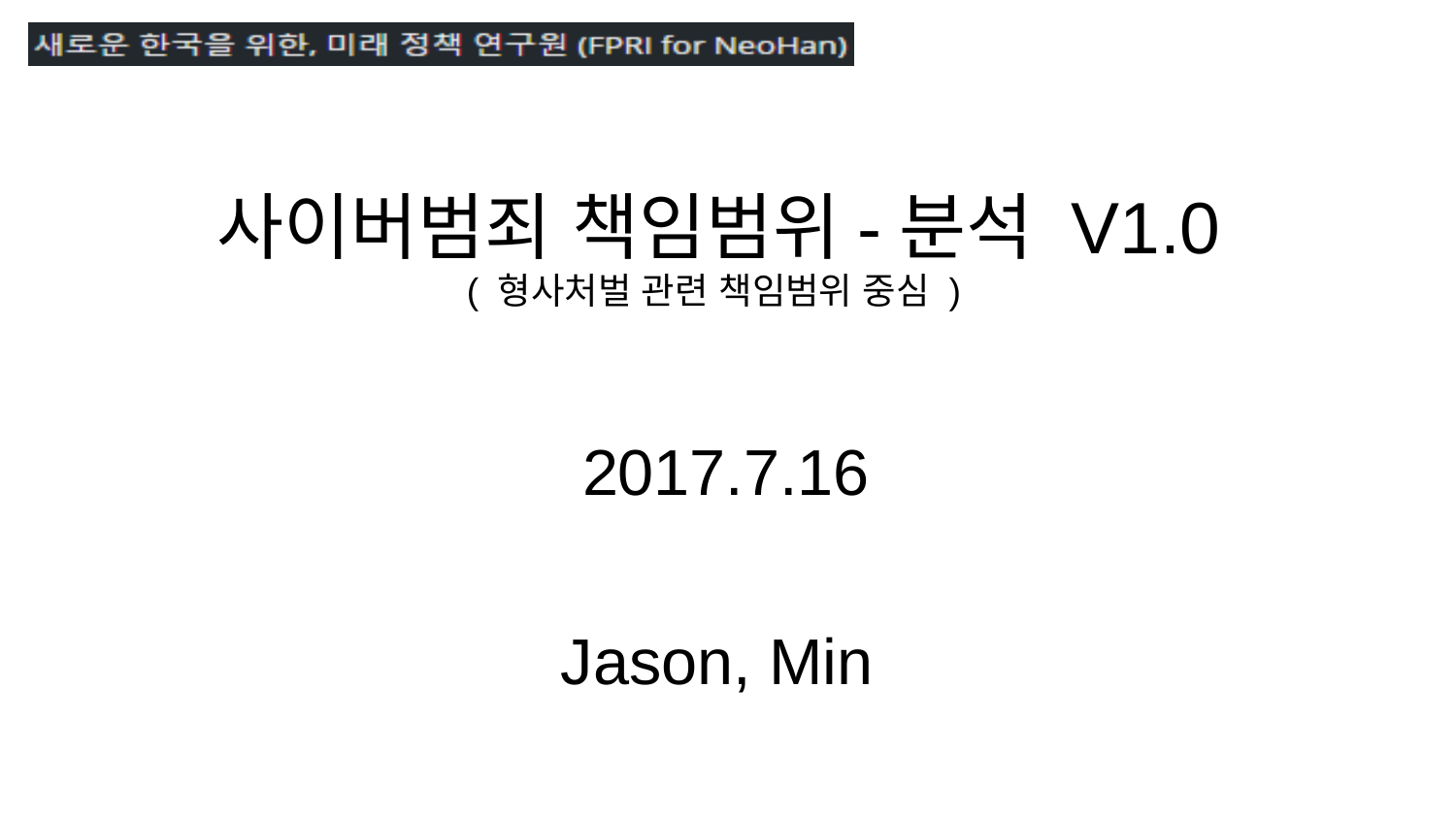

사이버범죄 책임범위-분석 V1.0
( 형사처벌 관련 책임범위 중심 )
2017.7.16

Jason, Min